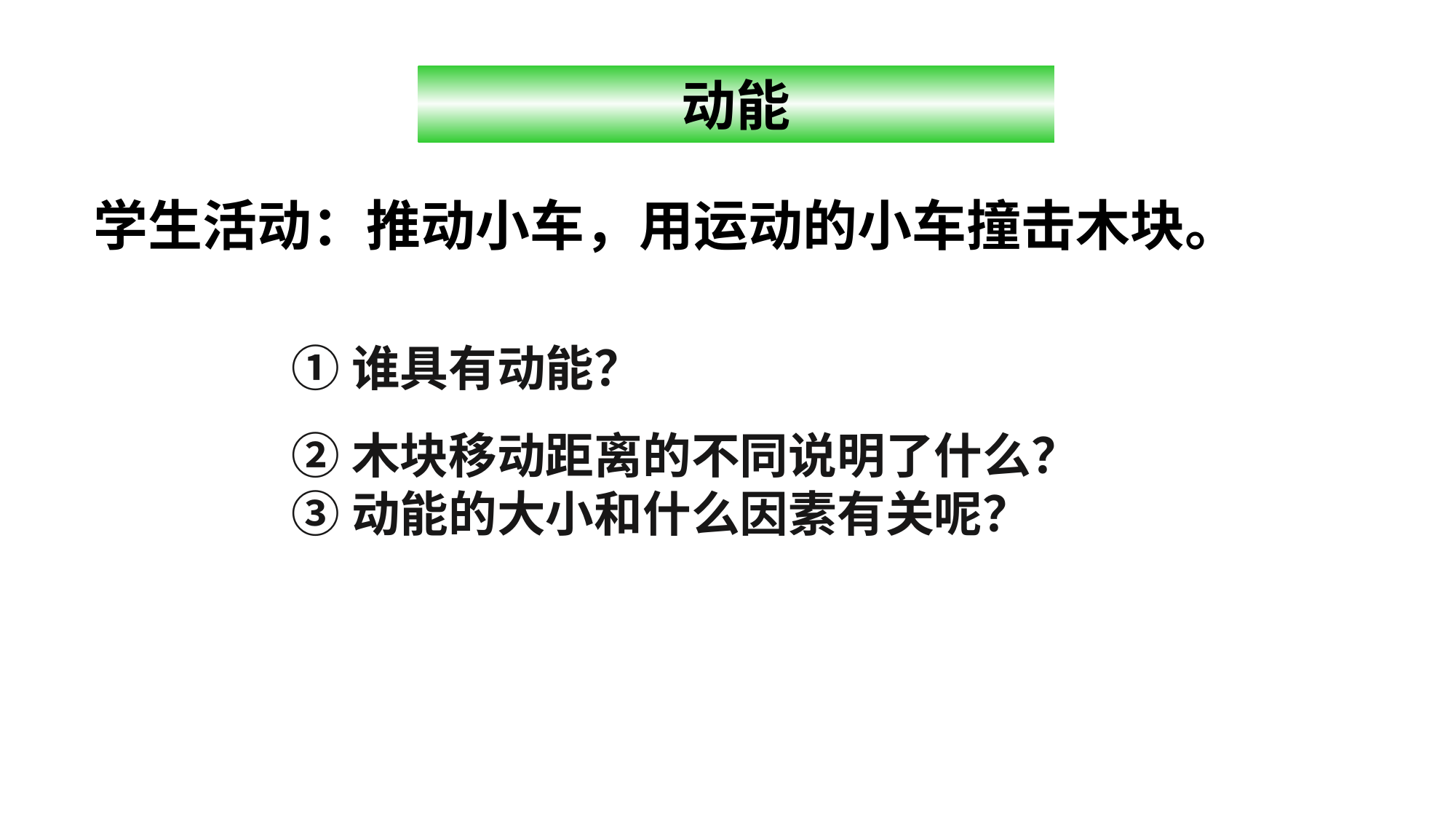

动能
学生活动：推动小车，用运动的小车撞击木块。
①谁具有动能？
②木块移动距离的不同说明了什么？
③动能的大小和什么因素有关呢？